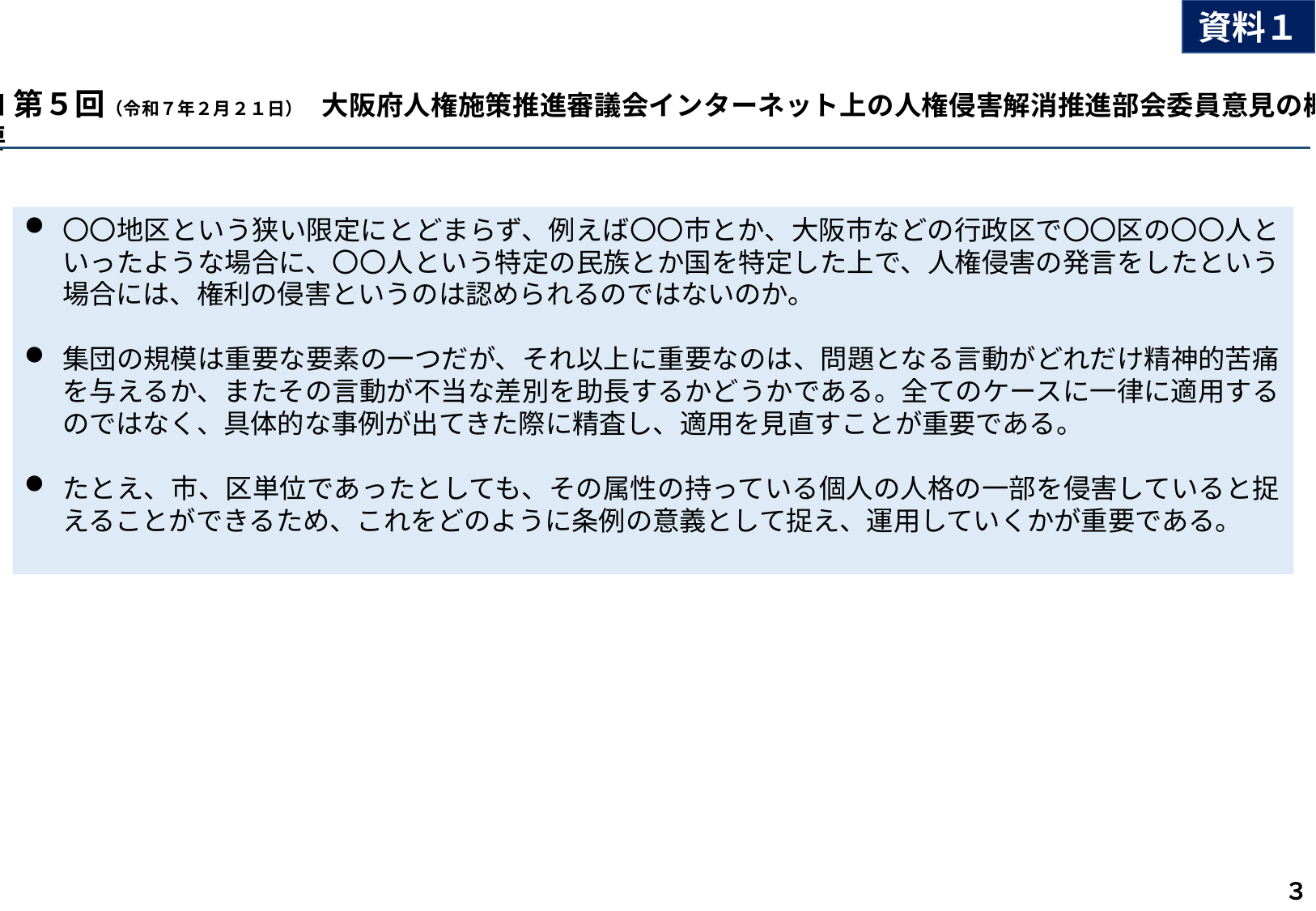

資料１
■第５回（令和７年２月２１日）　大阪府人権施策推進審議会インターネット上の人権侵害解消推進部会委員意見の概要
〇〇地区という狭い限定にとどまらず、例えば〇〇市とか、大阪市などの行政区で〇〇区の〇〇人といったような場合に、〇〇人という特定の民族とか国を特定した上で、人権侵害の発言をしたという場合には、権利の侵害というのは認められるのではないのか。

集団の規模は重要な要素の一つだが、それ以上に重要なのは、問題となる言動がどれだけ精神的苦痛を与えるか、またその言動が不当な差別を助長するかどうかである。全てのケースに一律に適用するのではなく、具体的な事例が出てきた際に精査し、適用を見直すことが重要である。

たとえ、市、区単位であったとしても、その属性の持っている個人の人格の一部を侵害していると捉えることができるため、これをどのように条例の意義として捉え、運用していくかが重要である。

３